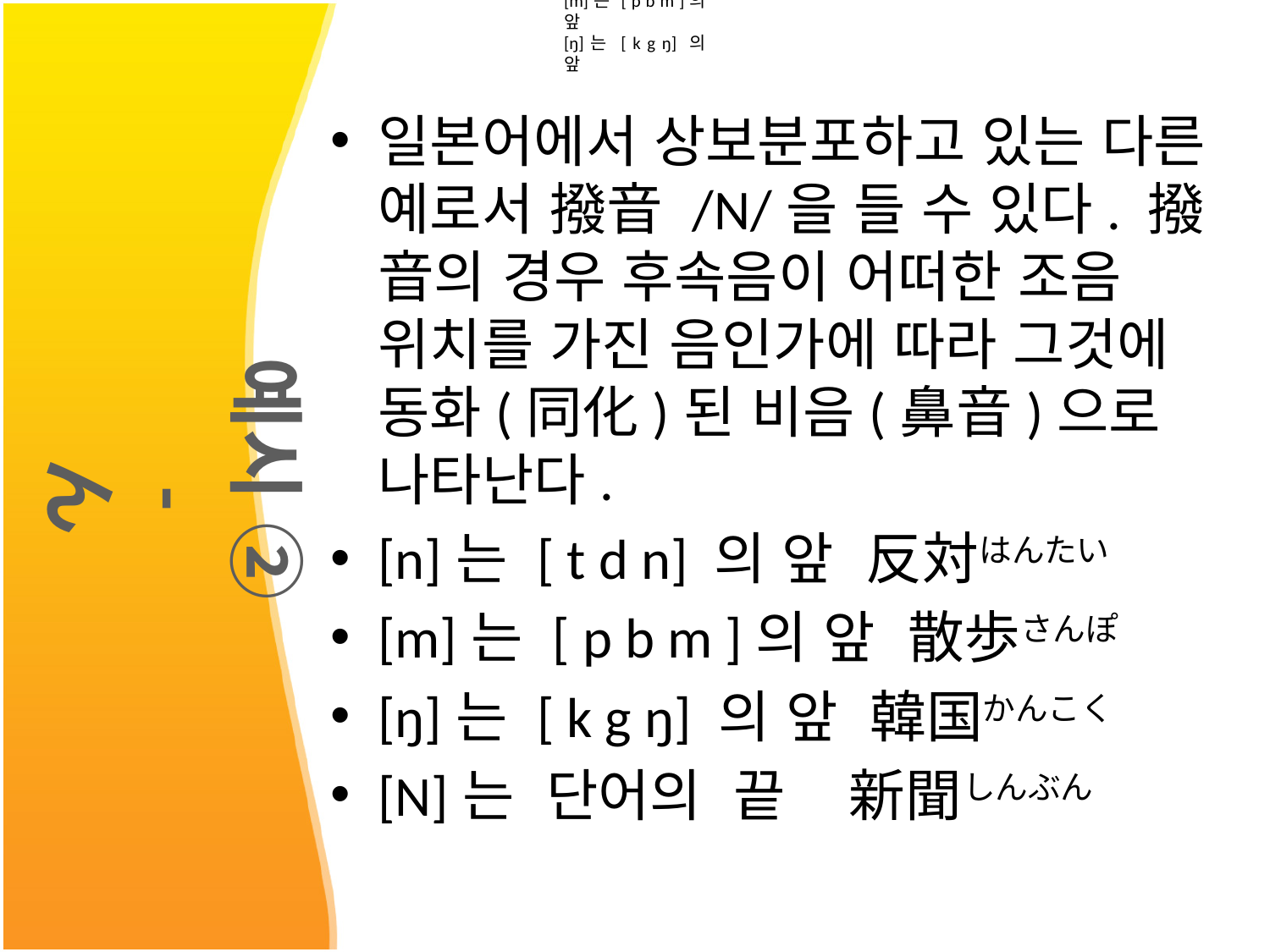

n]는 [ t d n] 의 앞
[m]는 [ p b m ]의 앞
[ŋ]는 [ k g ŋ] 의 앞

일본어에서 상보분포하고 있는 다른 예로서 撥音 /N/을 들 수 있다. 撥音의 경우 후속음이 어떠한 조음 위치를 가진 음인가에 따라 그것에 동화(同化)된 비음(鼻音)으로 나타난다.
[n]는 [ t d n] 의 앞  反対はんたい
[m]는 [ p b m ]의 앞  散歩さんぽ
[ŋ]는 [ k g ŋ] 의 앞  韓国かんこく
[N]는  단어의  끝    新聞しんぶん

# 예시 ② - ん